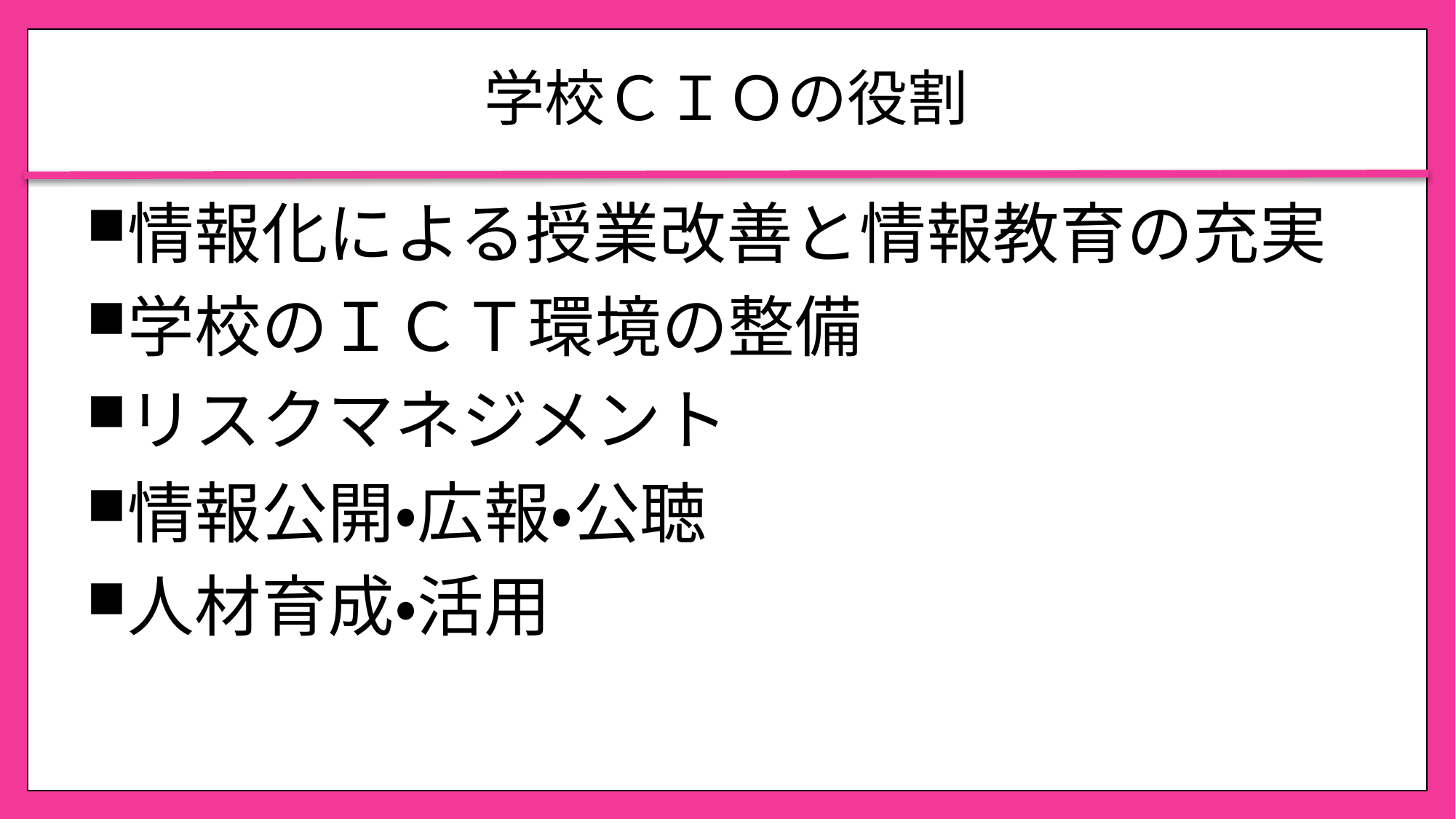

# 学校ＣＩＯの役割
情報化による授業改善と情報教育の充実
学校のＩＣＴ環境の整備
リスクマネジメント
情報公開・広報・公聴
人材育成・活用